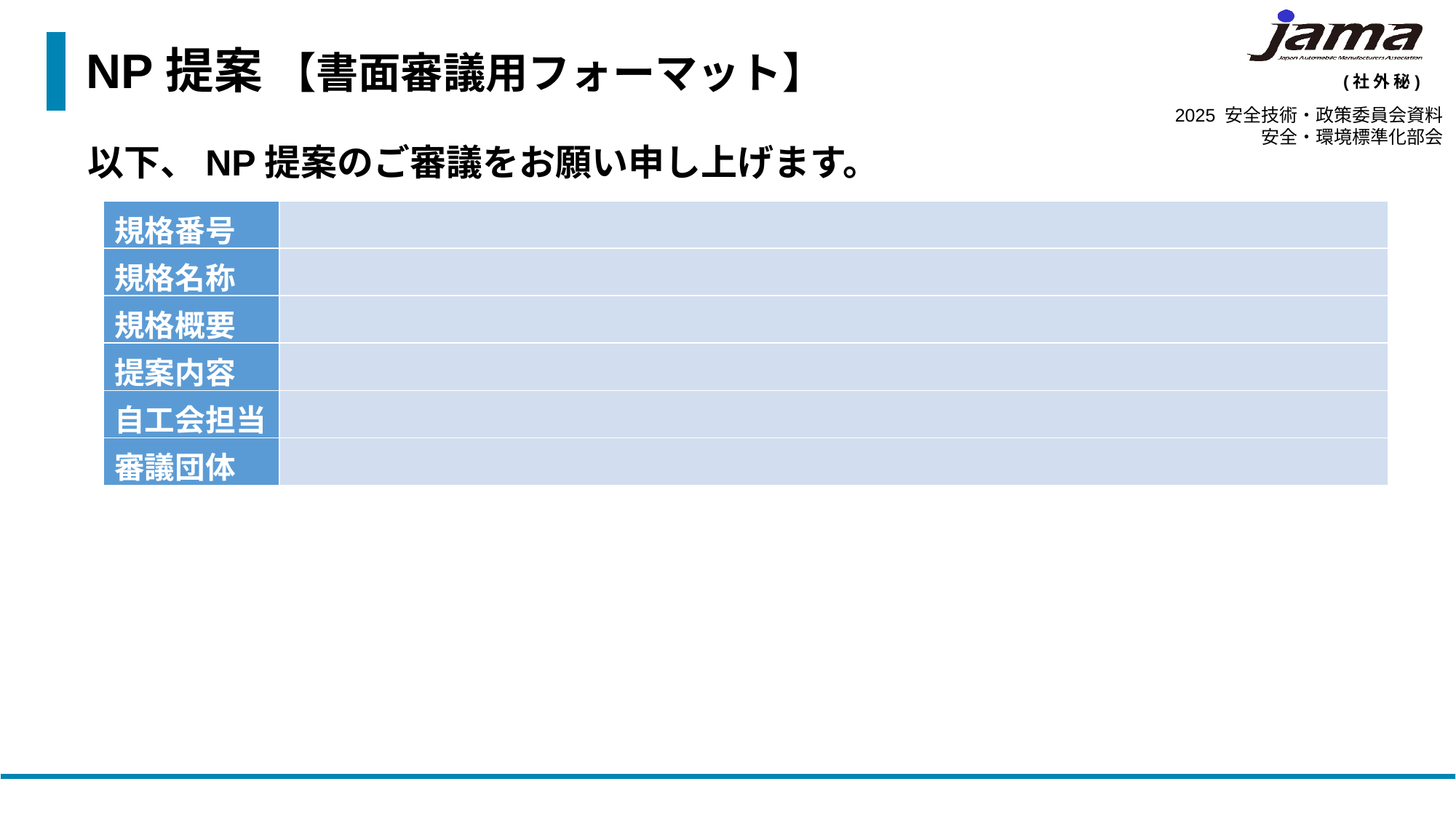

# NP提案 【書面審議用フォーマット】

2025 安全技術・政策委員会資料
安全・環境標準化部会
以下、NP提案のご審議をお願い申し上げます。
| 規格番号 |  |
| --- | --- |
| 規格名称 |  |
| 規格概要 |  |
| 提案内容 |  |
| 自工会担当 |  |
| 審議団体 |  |